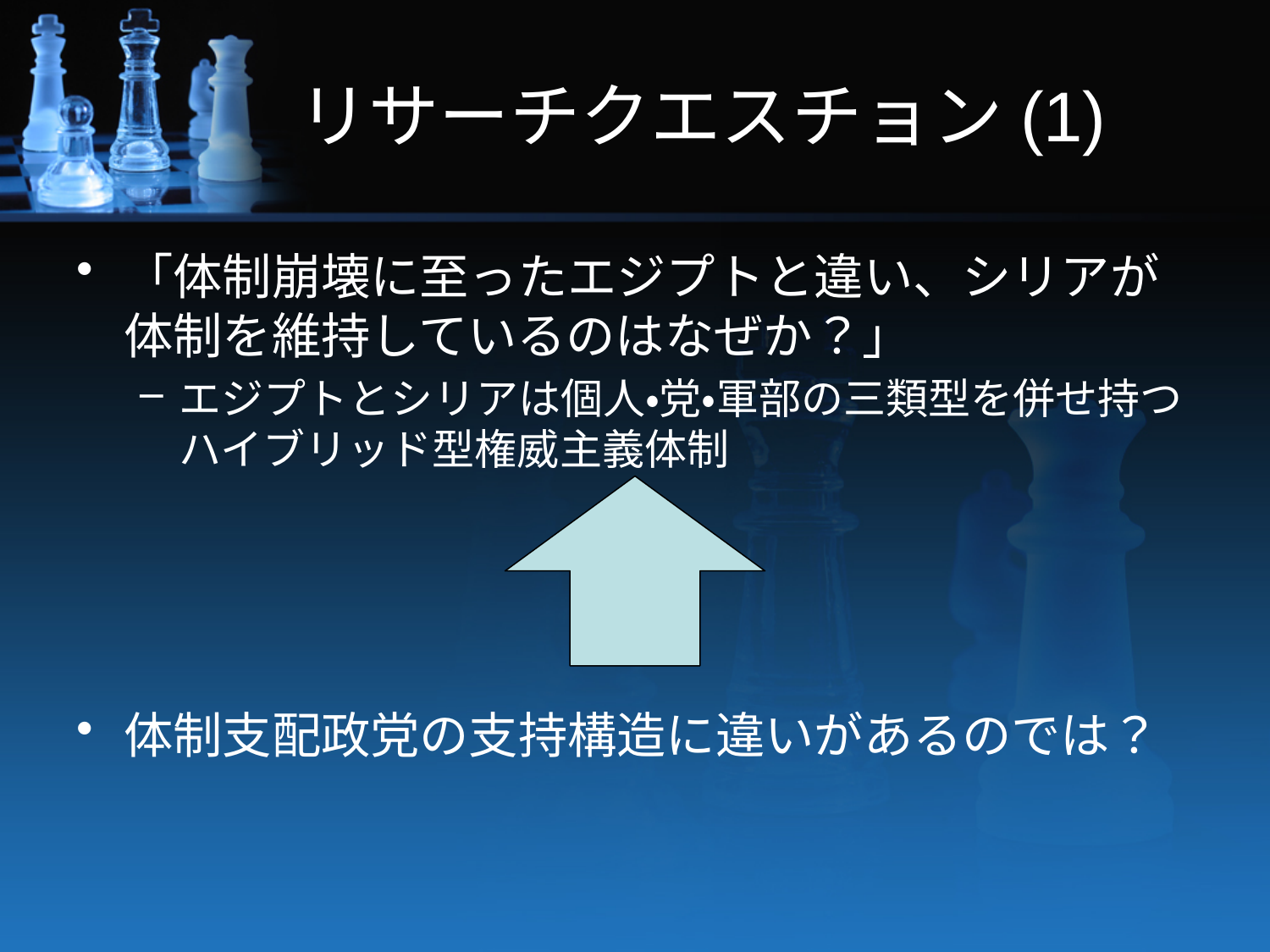

# リサーチクエスチョン(1)
「体制崩壊に至ったエジプトと違い、シリアが体制を維持しているのはなぜか？」
エジプトとシリアは個人・党・軍部の三類型を併せ持つハイブリッド型権威主義体制

体制支配政党の支持構造に違いがあるのでは？